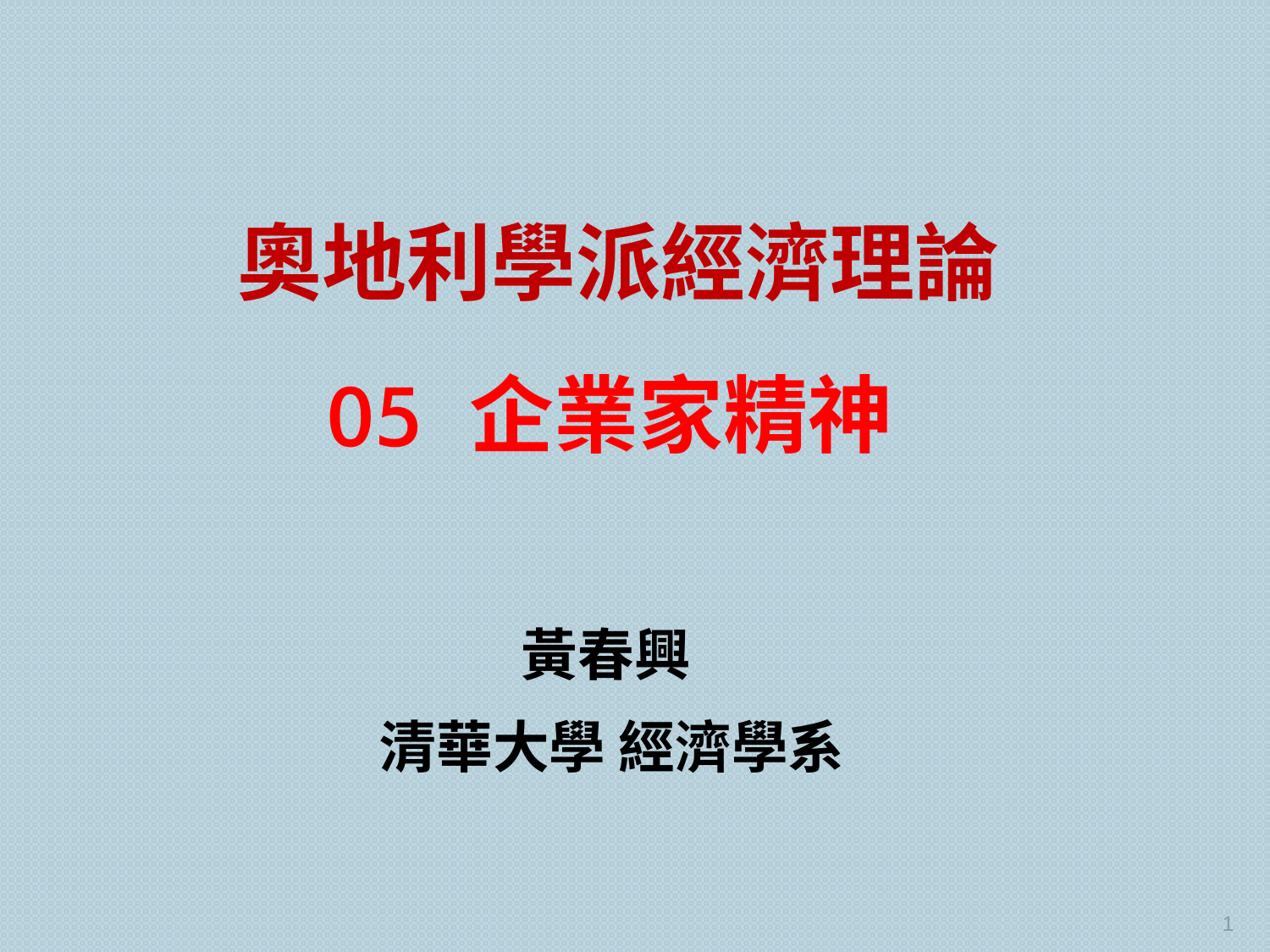

奧地利學派經濟理論
05 企業家精神
黃春興
清華大學 經濟學系
1